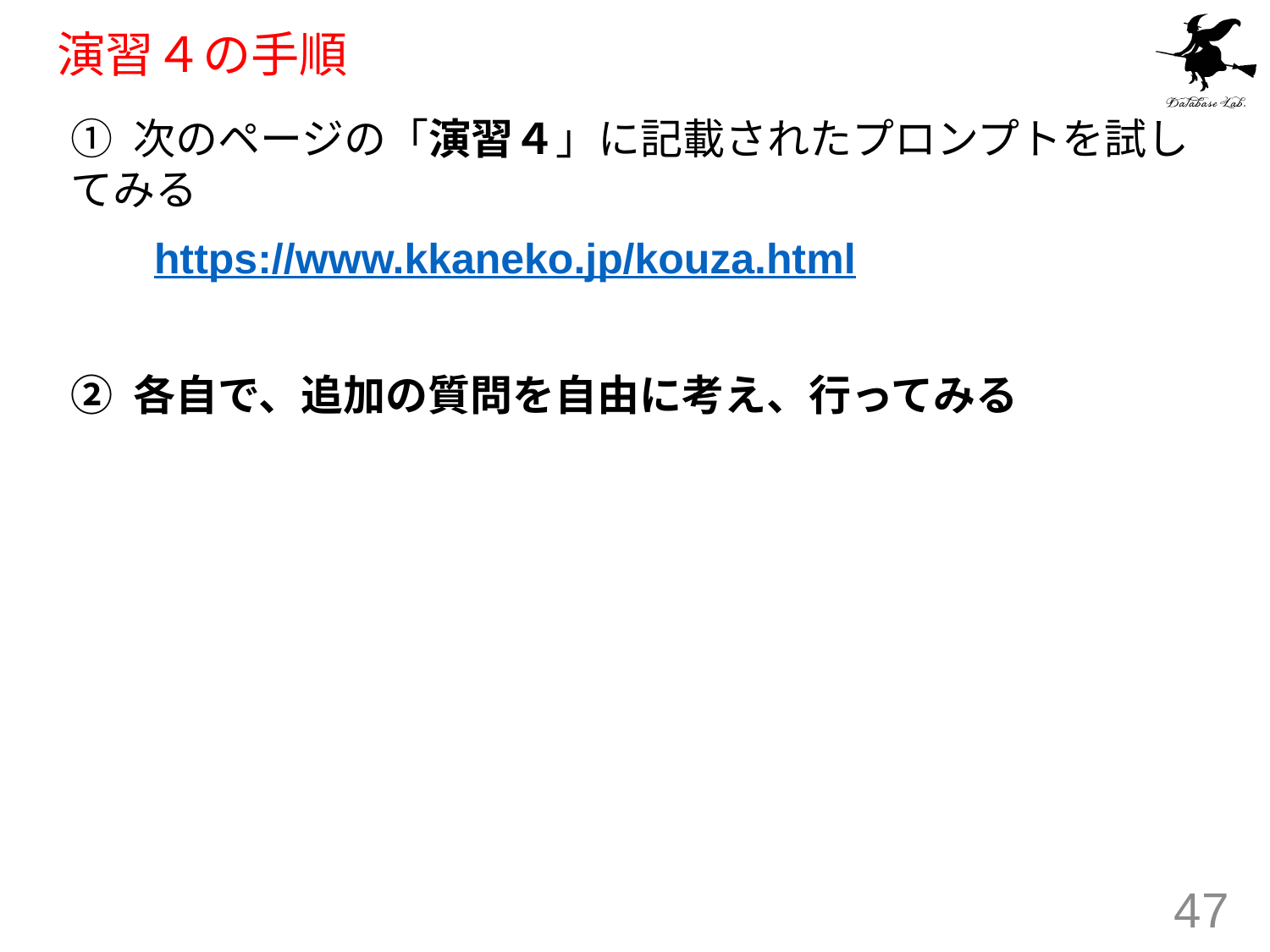

# 演習４の手順
① 次のページの「演習４」に記載されたプロンプトを試してみる
       https://www.kkaneko.jp/kouza.html

② 各自で、追加の質問を自由に考え、行ってみる

47